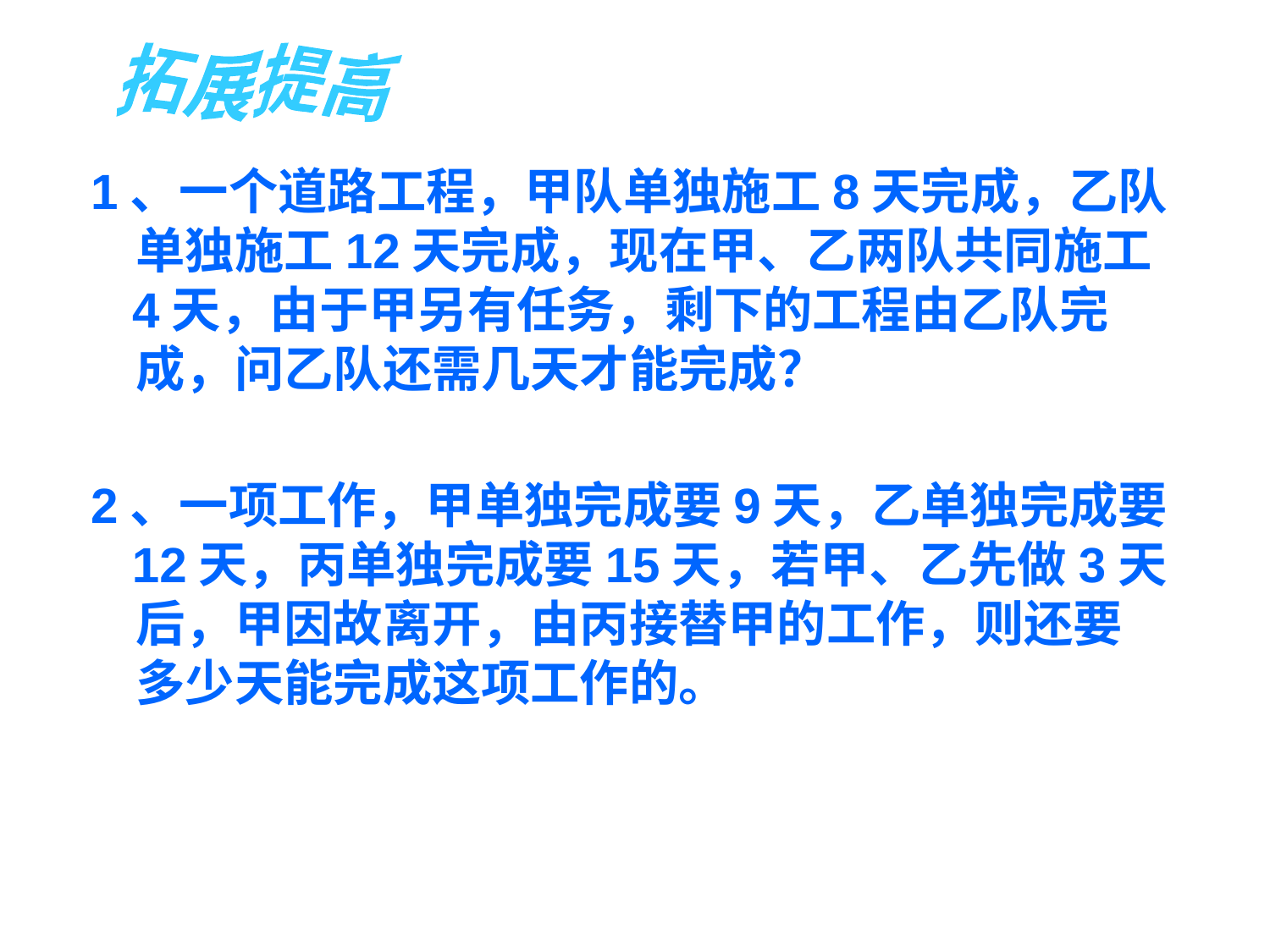

拓展提高
1、一个道路工程，甲队单独施工8天完成，乙队
   单独施工12天完成，现在甲、乙两队共同施工
   4天，由于甲另有任务，剩下的工程由乙队完
   成，问乙队还需几天才能完成？
2、一项工作，甲单独完成要9天，乙单独完成要
   12天，丙单独完成要15天，若甲、乙先做3天
   后，甲因故离开，由丙接替甲的工作，则还要
   多少天能完成这项工作的。